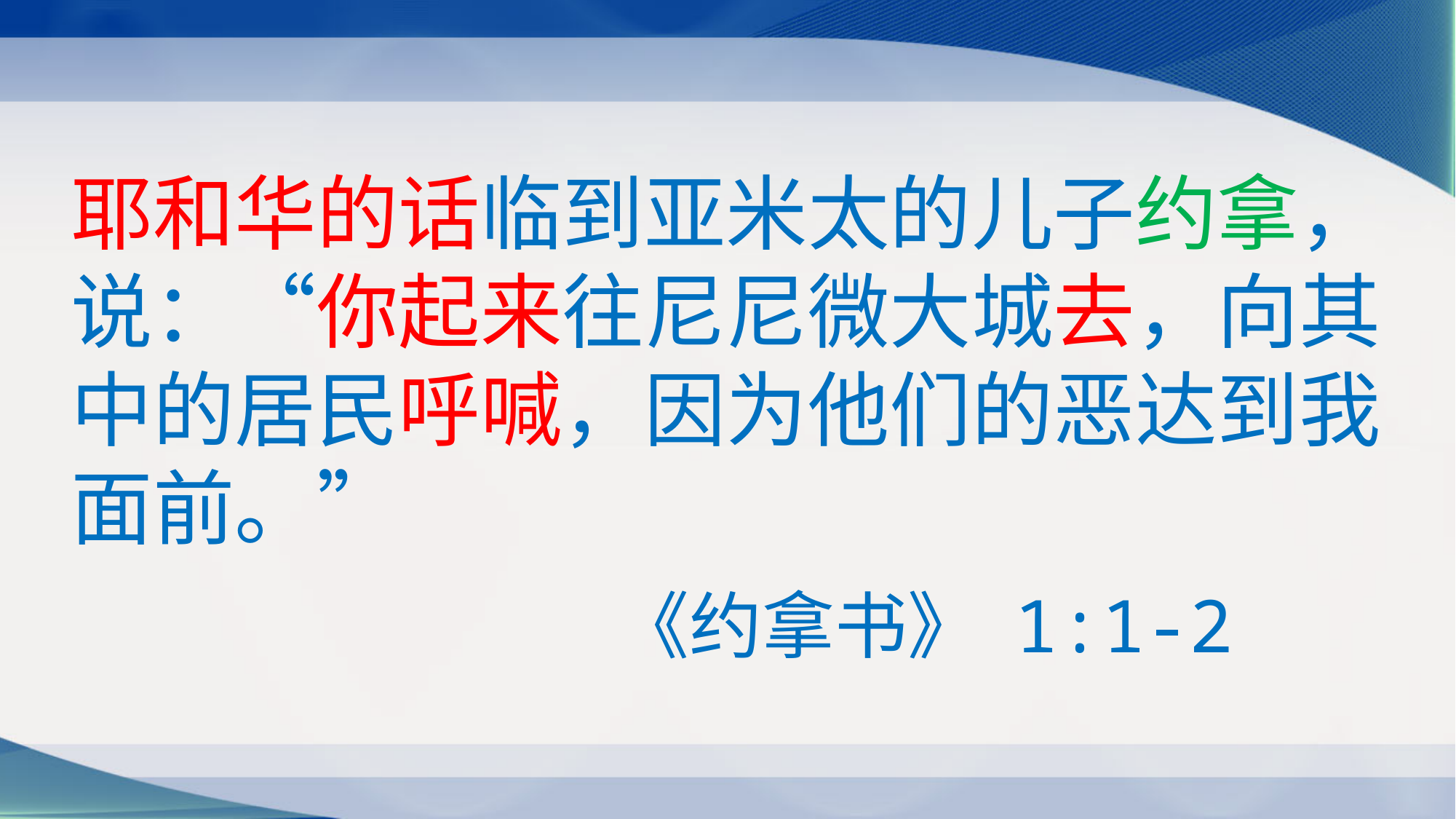

耶和华的话临到亚米太的儿子约拿，说：“你起来往尼尼微大城去，向其中的居民呼喊，因为他们的恶达到我面前。”
					《约拿书》 1:1-2